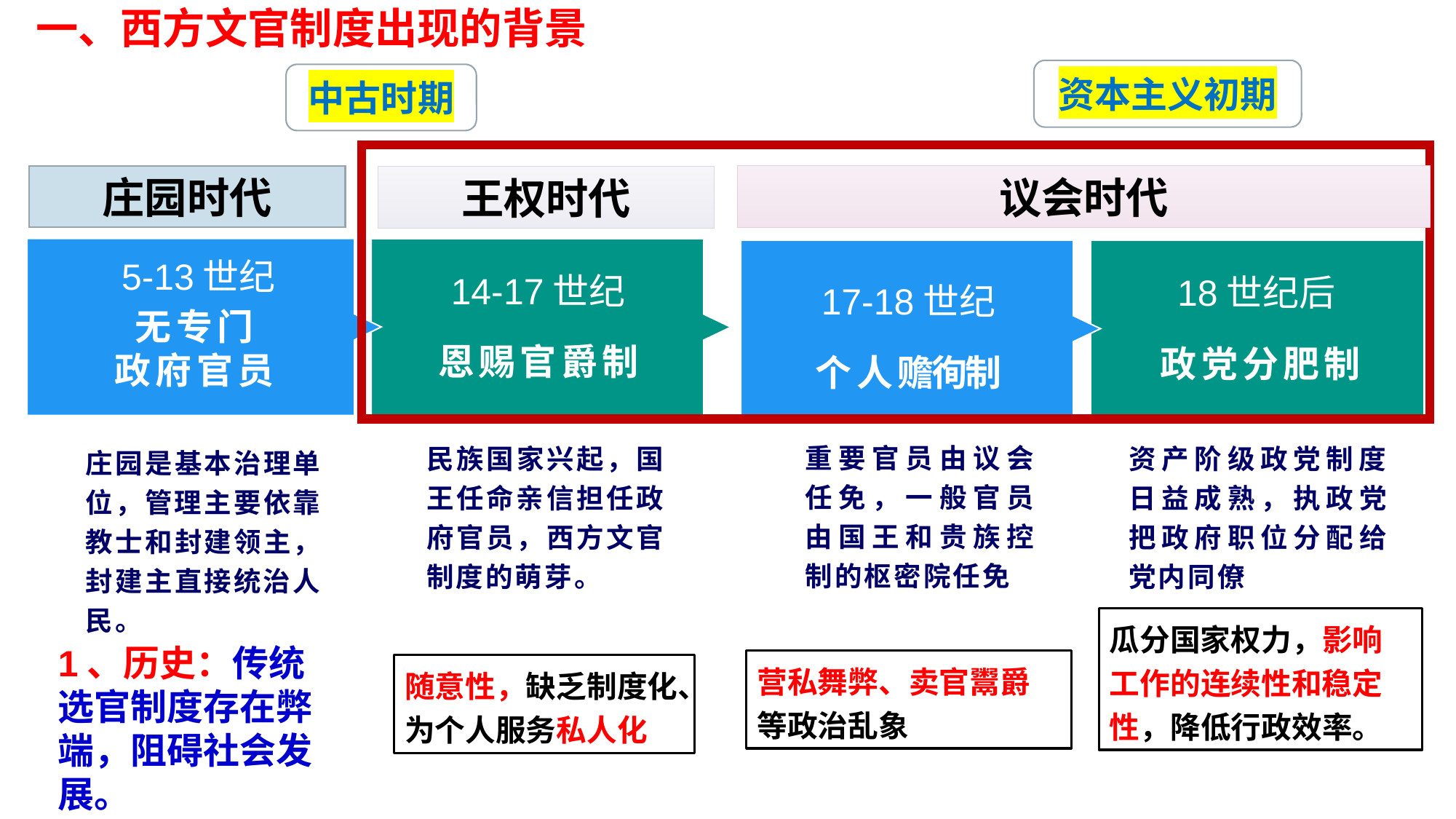

一、西方文官制度出现的背景
资本主义初期
中古时期

庄园时代
议会时代
王权时代

5-13世纪
无专门
政府官员
庄园是基本治理单位，管理主要依靠教士和封建领主，封建主直接统治人民。

14-17世纪
恩赐官爵制
民族国家兴起，国王任命亲信担任政府官员，西方文官制度的萌芽。

17-18世纪
个人赡徇制
重要官员由议会任免，一般官员由国王和贵族控制的枢密院任免

18世纪后
政党分肥制
资产阶级政党制度日益成熟，执政党把政府职位分配给党内同僚
瓜分国家权力，影响工作的连续性和稳定性，降低行政效率。
营私舞弊、卖官鬻爵等政治乱象
随意性，缺乏制度化、
为个人服务私人化
1、历史：传统选官制度存在弊端，阻碍社会发展。